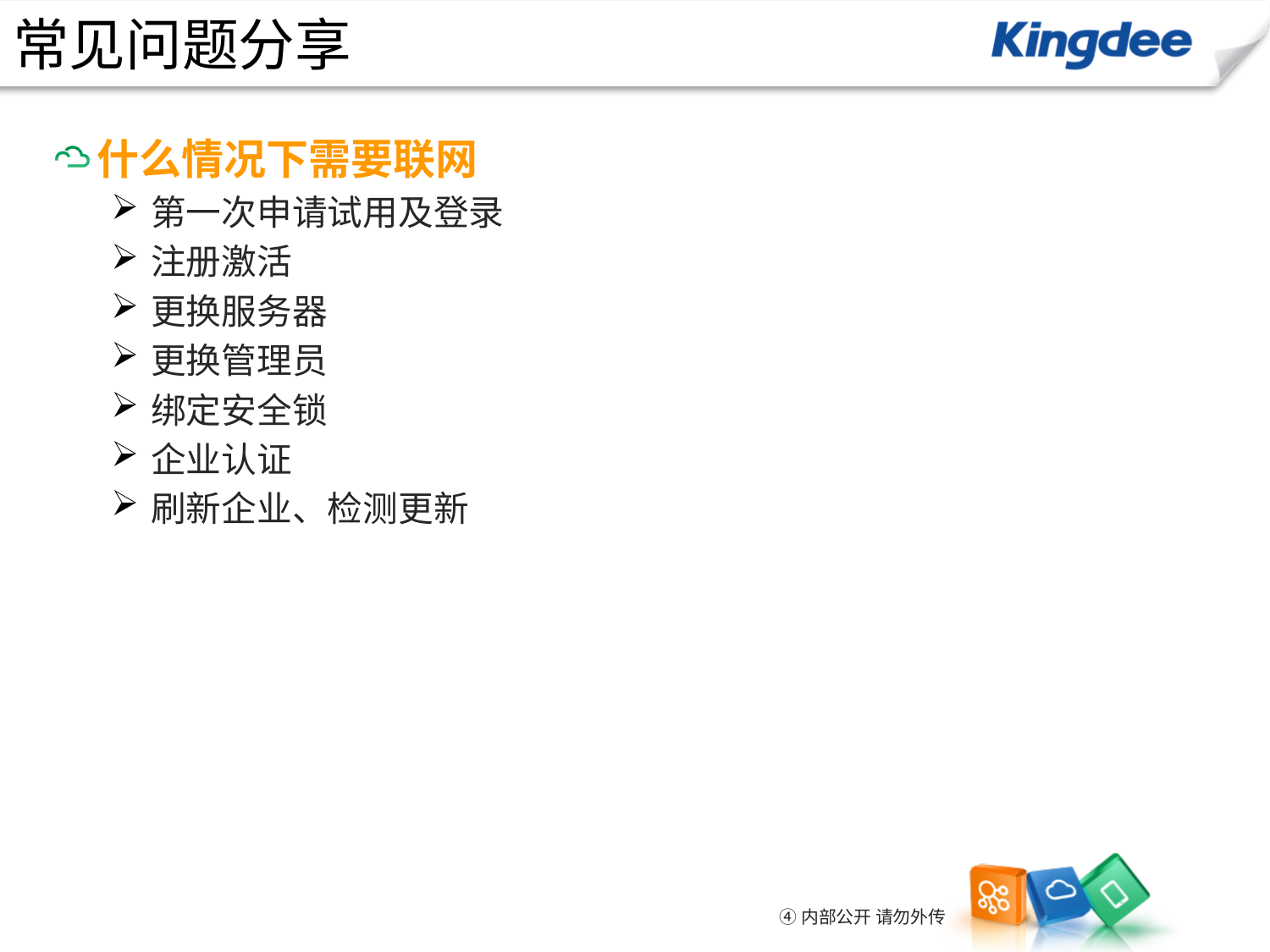

常见问题分享
什么情况下需要联网
第一次申请试用及登录
注册激活
更换服务器
更换管理员
绑定安全锁
企业认证
刷新企业、检测更新